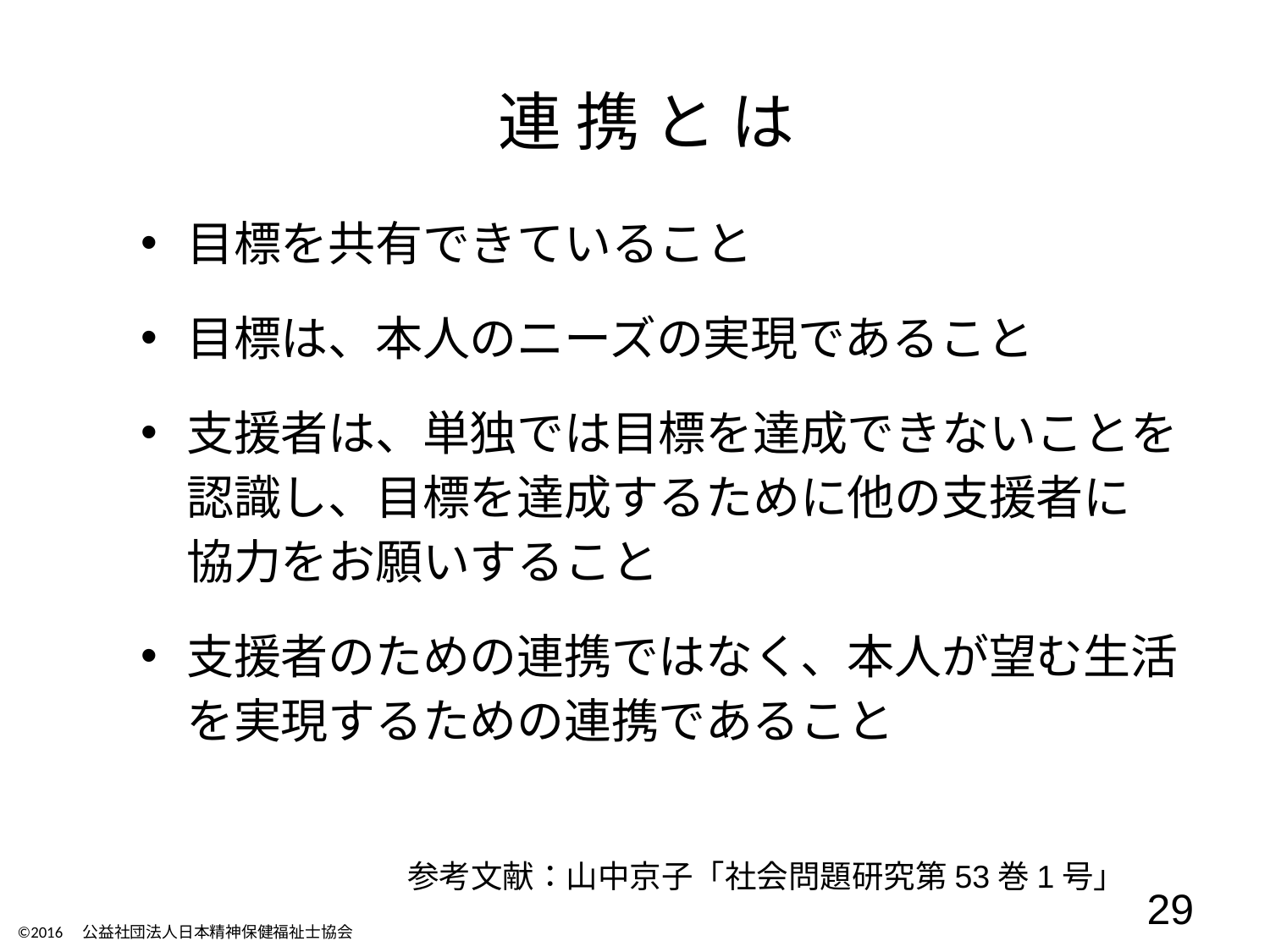

# 連 携 と は
目標を共有できていること
目標は、本人のニーズの実現であること
支援者は、単独では目標を達成できないことを認識し、目標を達成するために他の支援者に
協力をお願いすること
支援者のための連携ではなく、本人が望む生活を実現するための連携であること
参考文献：山中京子「社会問題研究第53巻1号」
29
©2016　公益社団法人日本精神保健福祉士協会